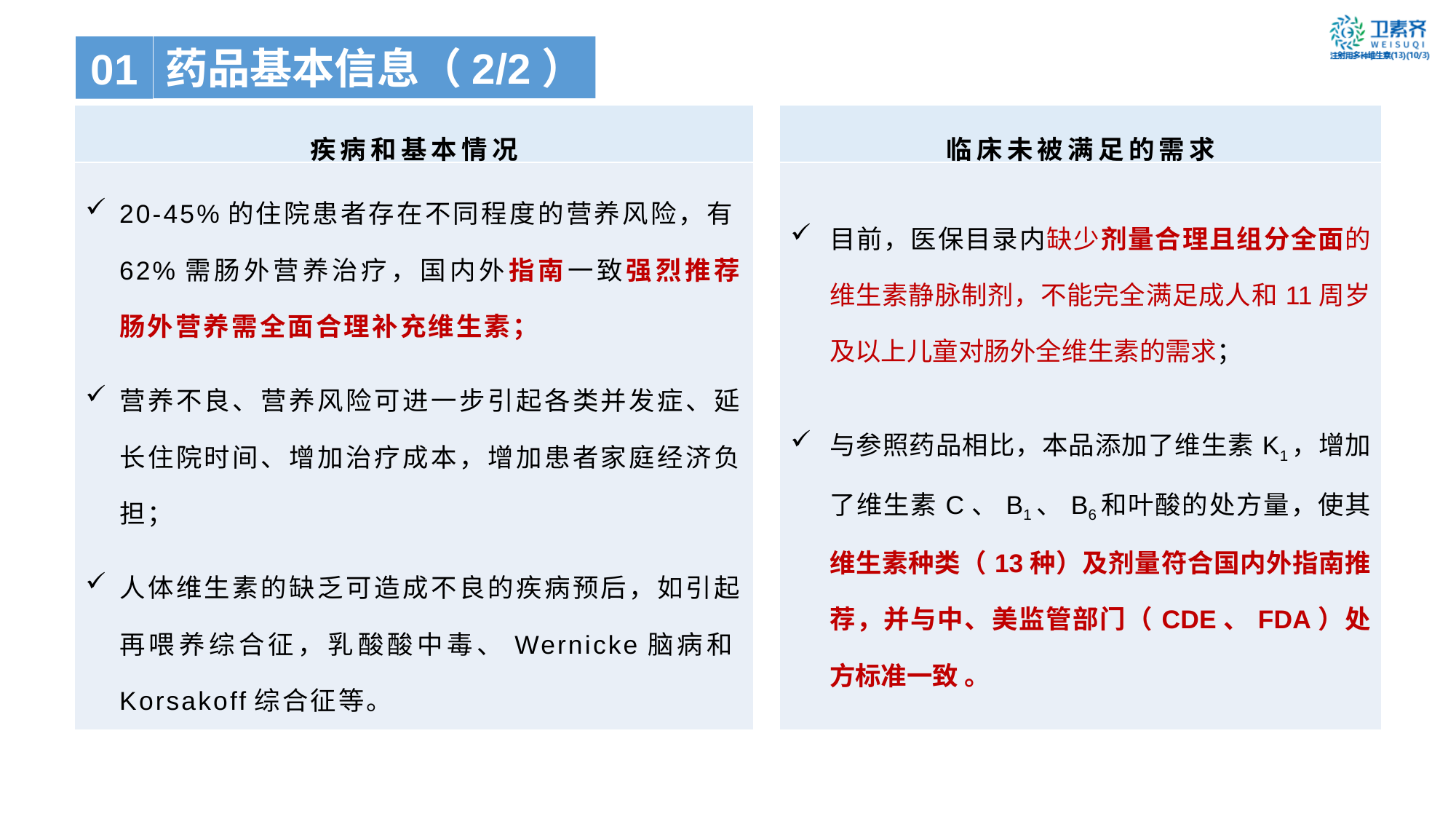

01
药品基本信息（2/2）
| 疾病和基本情况 |  | 临床未被满足的需求 |
| --- | --- | --- |
| 20-45%的住院患者存在不同程度的营养风险，有62%需肠外营养治疗，国内外指南一致强烈推荐肠外营养需全面合理补充维生素； 营养不良、营养风险可进一步引起各类并发症、延长住院时间、增加治疗成本，增加患者家庭经济负担； 人体维生素的缺乏可造成不良的疾病预后，如引起再喂养综合征，乳酸酸中毒、Wernicke脑病和Korsakoff综合征等。 |  | 目前，医保目录内缺少剂量合理且组分全面的维生素静脉制剂，不能完全满足成人和11周岁及以上儿童对肠外全维生素的需求； 与参照药品相比，本品添加了维生素K1，增加了维生素C、B1、B6和叶酸的处方量，使其维生素种类（13种）及剂量符合国内外指南推荐，并与中、美监管部门（CDE、FDA）处方标准一致 。 |